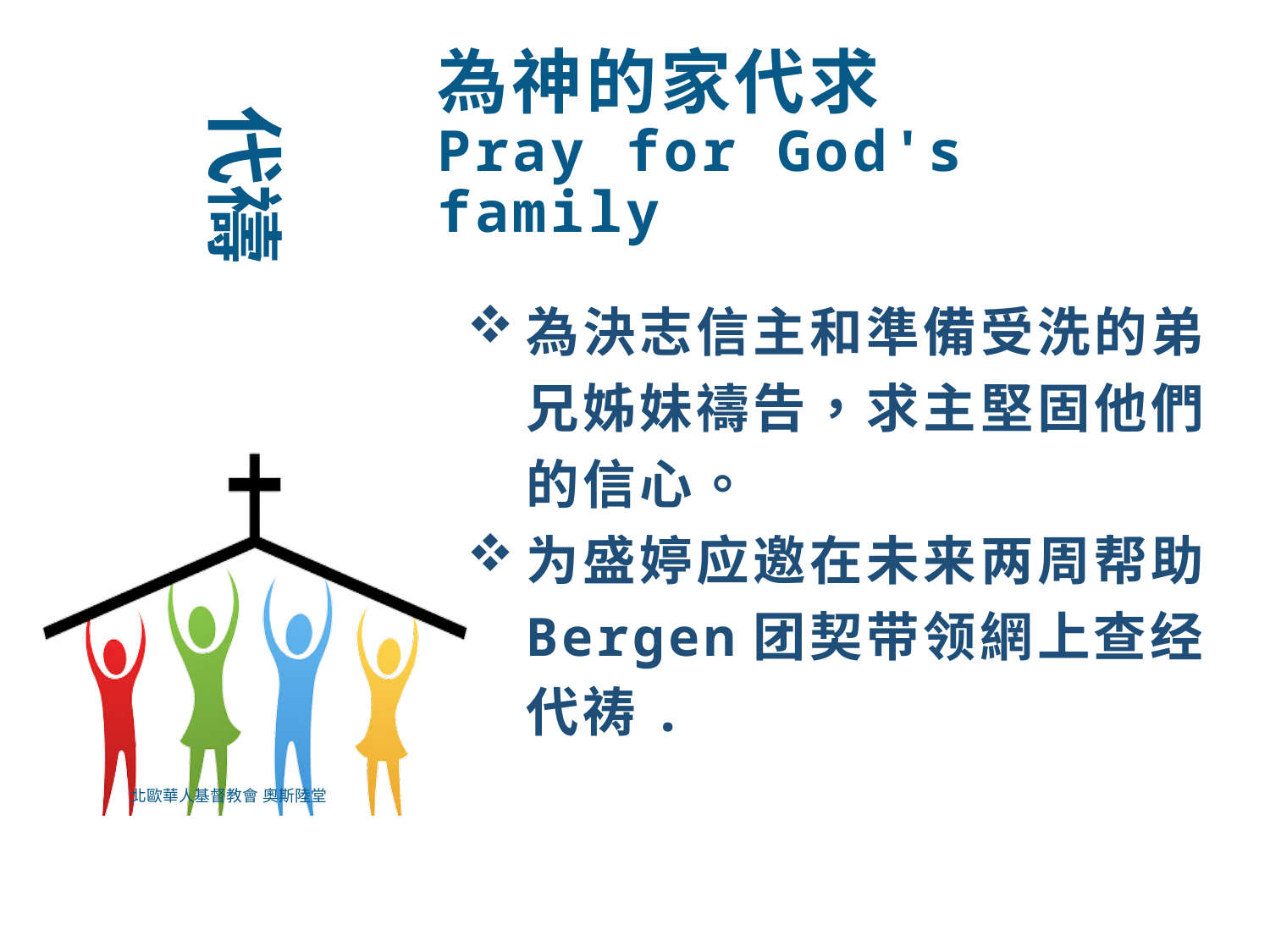

# 為神的家代求 Pray for God's family

為決志信主和準備受洗的弟兄姊妹禱告，求主堅固他們的信心。
为盛婷应邀在未来两周帮助Bergen团契带领網上查经代祷.

北歐華人基督教會 奧斯陸堂